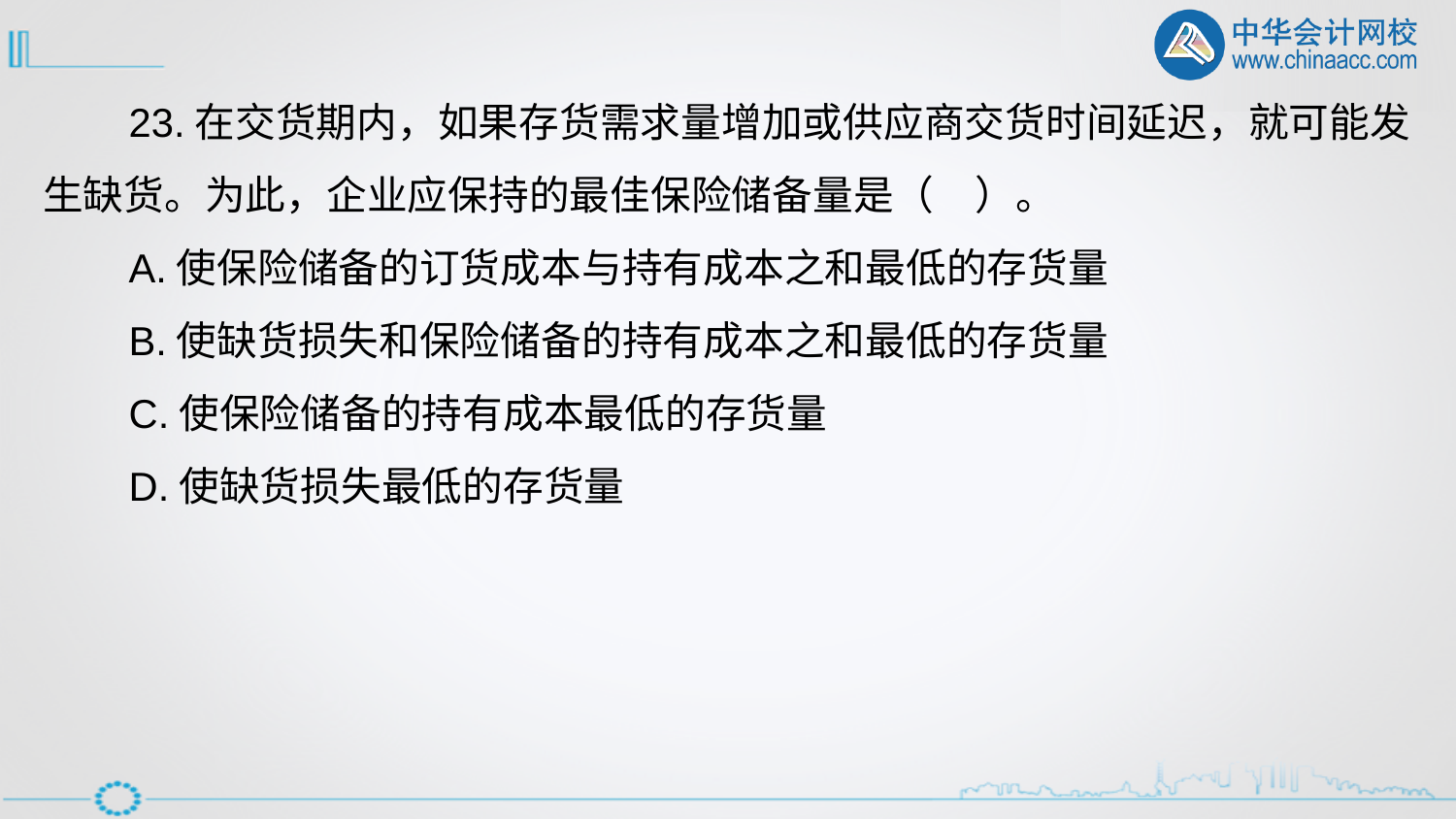

23.在交货期内，如果存货需求量增加或供应商交货时间延迟，就可能发生缺货。为此，企业应保持的最佳保险储备量是（　）。
A.使保险储备的订货成本与持有成本之和最低的存货量
B.使缺货损失和保险储备的持有成本之和最低的存货量
C.使保险储备的持有成本最低的存货量
D.使缺货损失最低的存货量